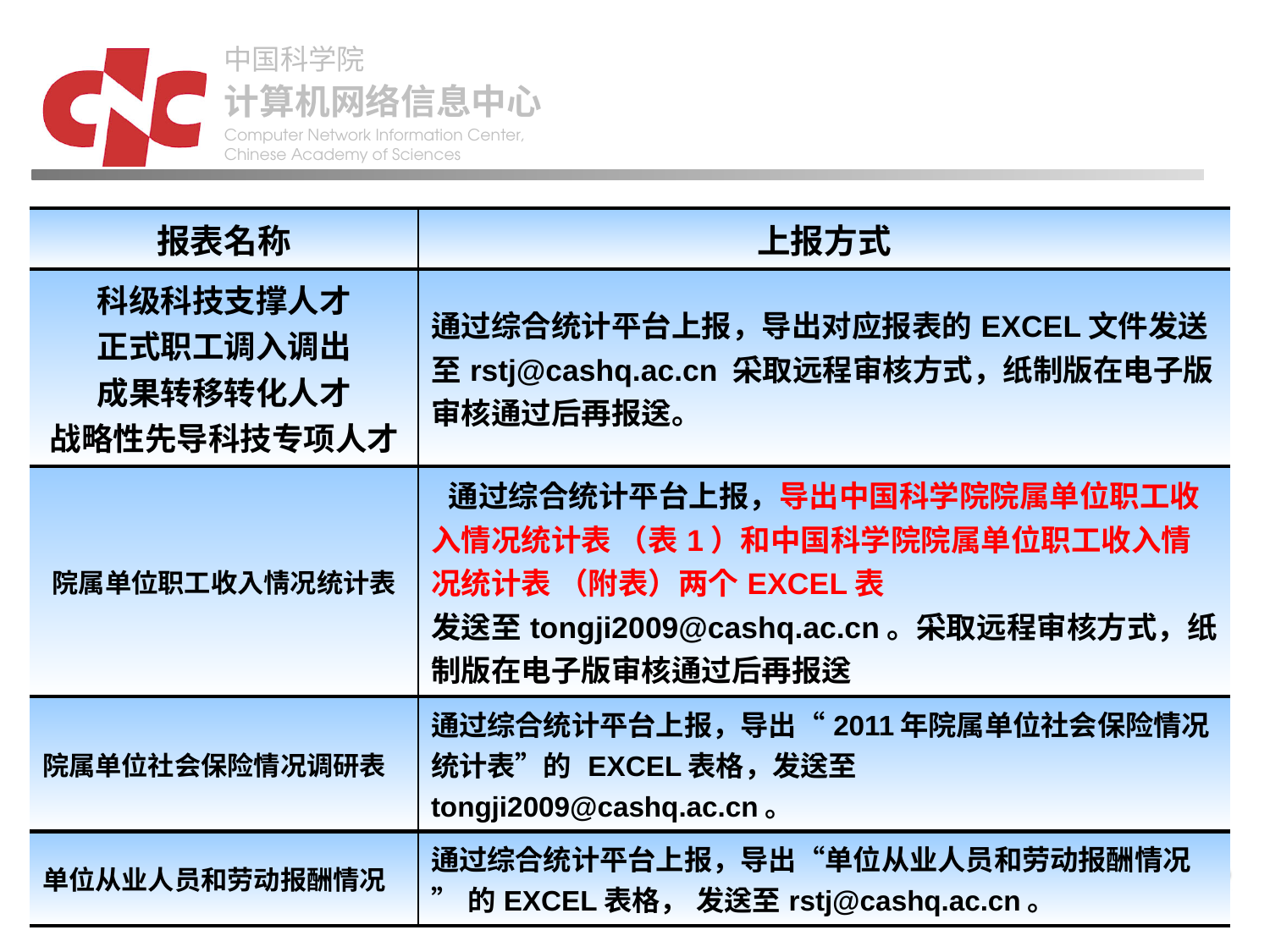

| 报表名称 | 上报方式 |
| --- | --- |
| 科级科技支撑人才 正式职工调入调出 成果转移转化人才 战略性先导科技专项人才 | 通过综合统计平台上报，导出对应报表的EXCEL文件发送至rstj@cashq.ac.cn 采取远程审核方式，纸制版在电子版审核通过后再报送。 |
| 院属单位职工收入情况统计表 | 通过综合统计平台上报，导出中国科学院院属单位职工收入情况统计表 （表1）和中国科学院院属单位职工收入情况统计表 （附表）两个EXCEL表 发送至tongji2009@cashq.ac.cn。采取远程审核方式，纸制版在电子版审核通过后再报送 |
| 院属单位社会保险情况调研表 | 通过综合统计平台上报，导出“2011年院属单位社会保险情况统计表”的 EXCEL表格，发送至tongji2009@cashq.ac.cn。 |
| 单位从业人员和劳动报酬情况 | 通过综合统计平台上报，导出“单位从业人员和劳动报酬情况 ”的EXCEL表格， 发送至rstj@cashq.ac.cn。 |